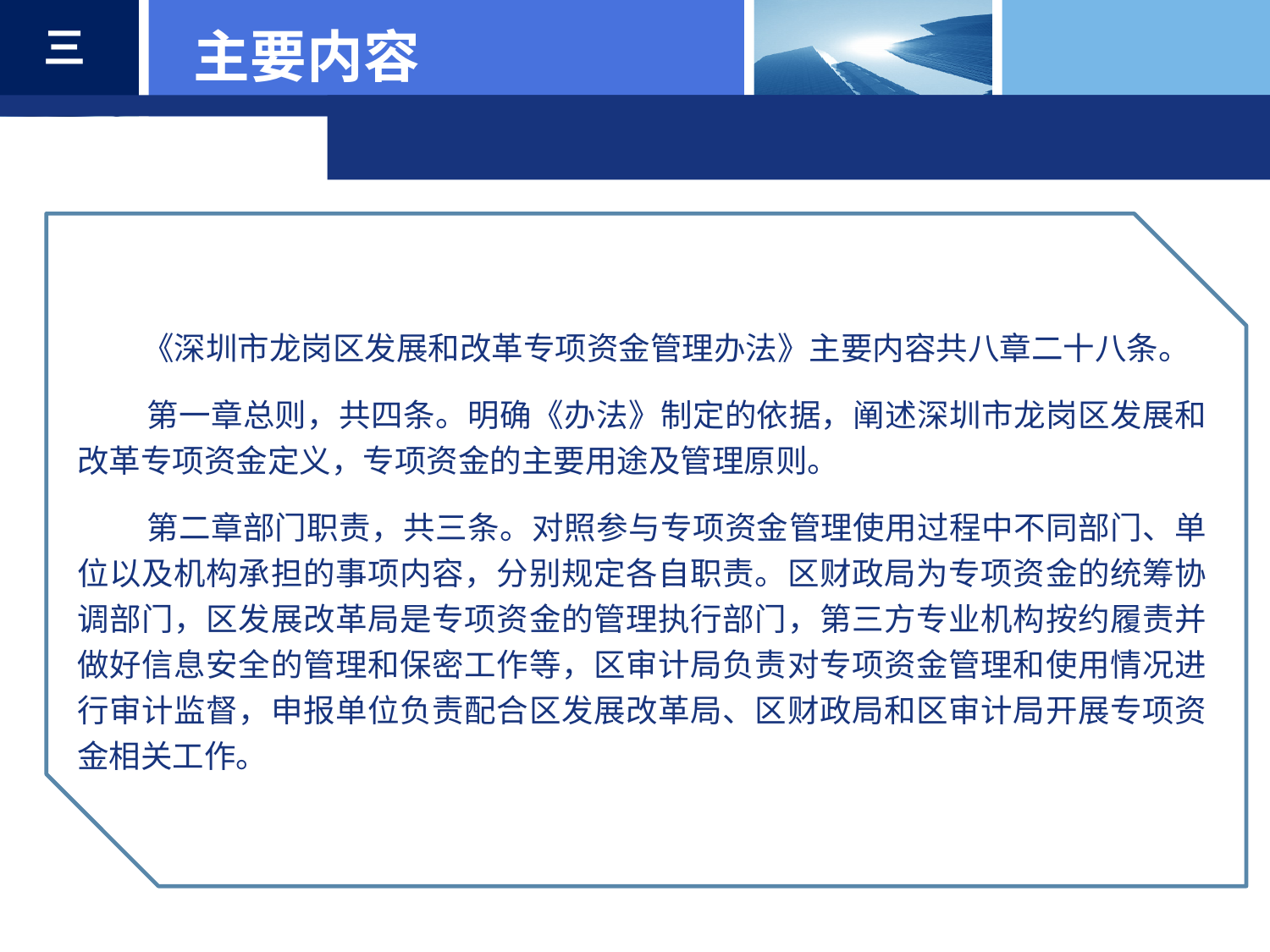

三
 主要内容

        《深圳市龙岗区发展和改革专项资金管理办法》主要内容共八章二十八条。
        第一章总则，共四条。明确《办法》制定的依据，阐述深圳市龙岗区发展和改革专项资金定义，专项资金的主要用途及管理原则。
        第二章部门职责，共三条。对照参与专项资金管理使用过程中不同部门、单位以及机构承担的事项内容，分别规定各自职责。区财政局为专项资金的统筹协调部门，区发展改革局是专项资金的管理执行部门，第三方专业机构按约履责并做好信息安全的管理和保密工作等，区审计局负责对专项资金管理和使用情况进行审计监督，申报单位负责配合区发展改革局、区财政局和区审计局开展专项资金相关工作。

6